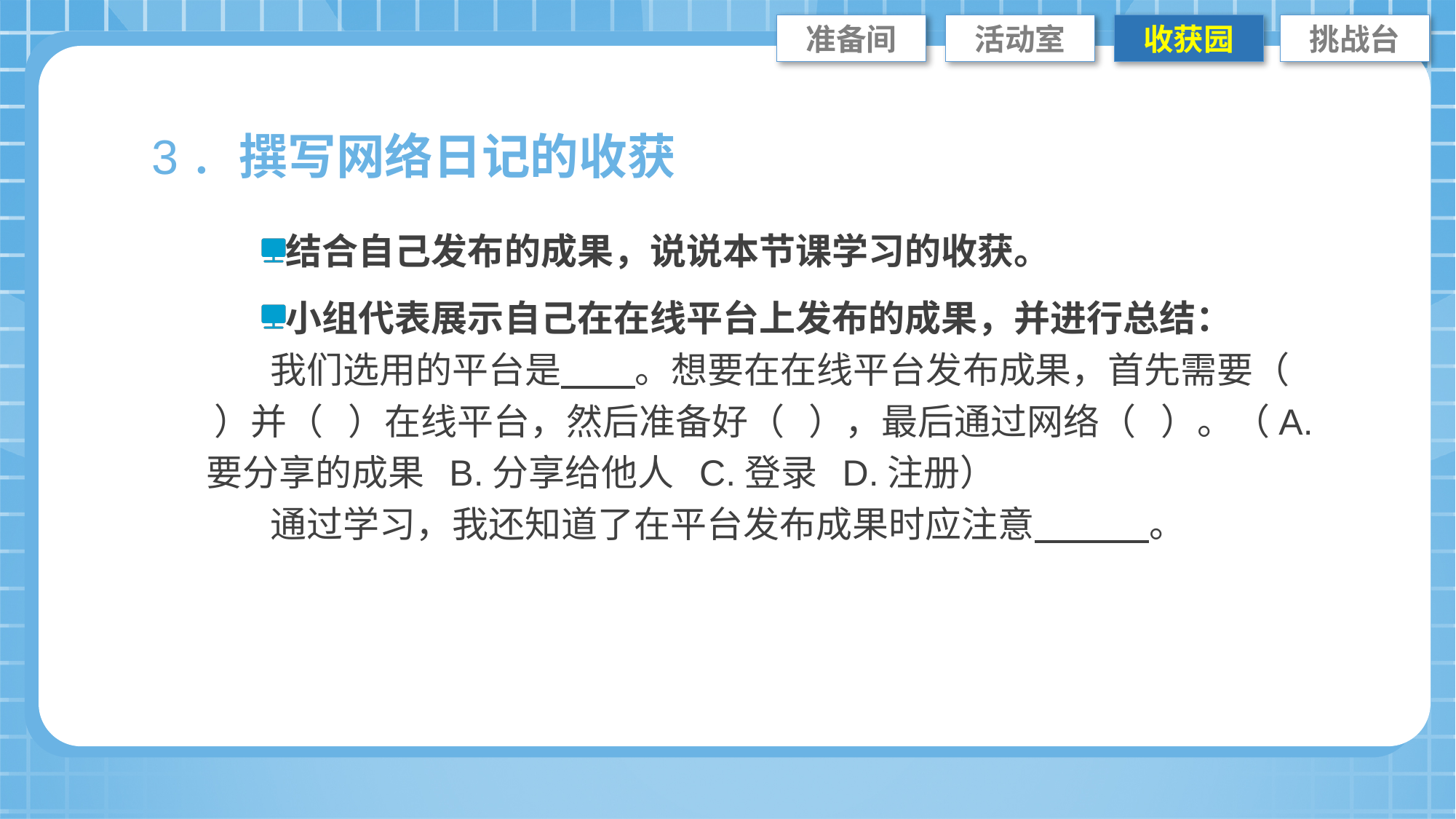

准备间
活动室
收获园
挑战台
3．撰写网络日记的收获

结合自己发布的成果，说说本节课学习的收获。
小组代表展示自己在在线平台上发布的成果，并进行总结：
我们选用的平台是         。想要在在线平台发布成果，首先需要（   ）并（   ）在线平台，然后准备好（   ），最后通过网络（   ）。（A.要分享的成果  B.分享给他人  C.登录  D.注册）
通过学习，我还知道了在平台发布成果时应注意              。